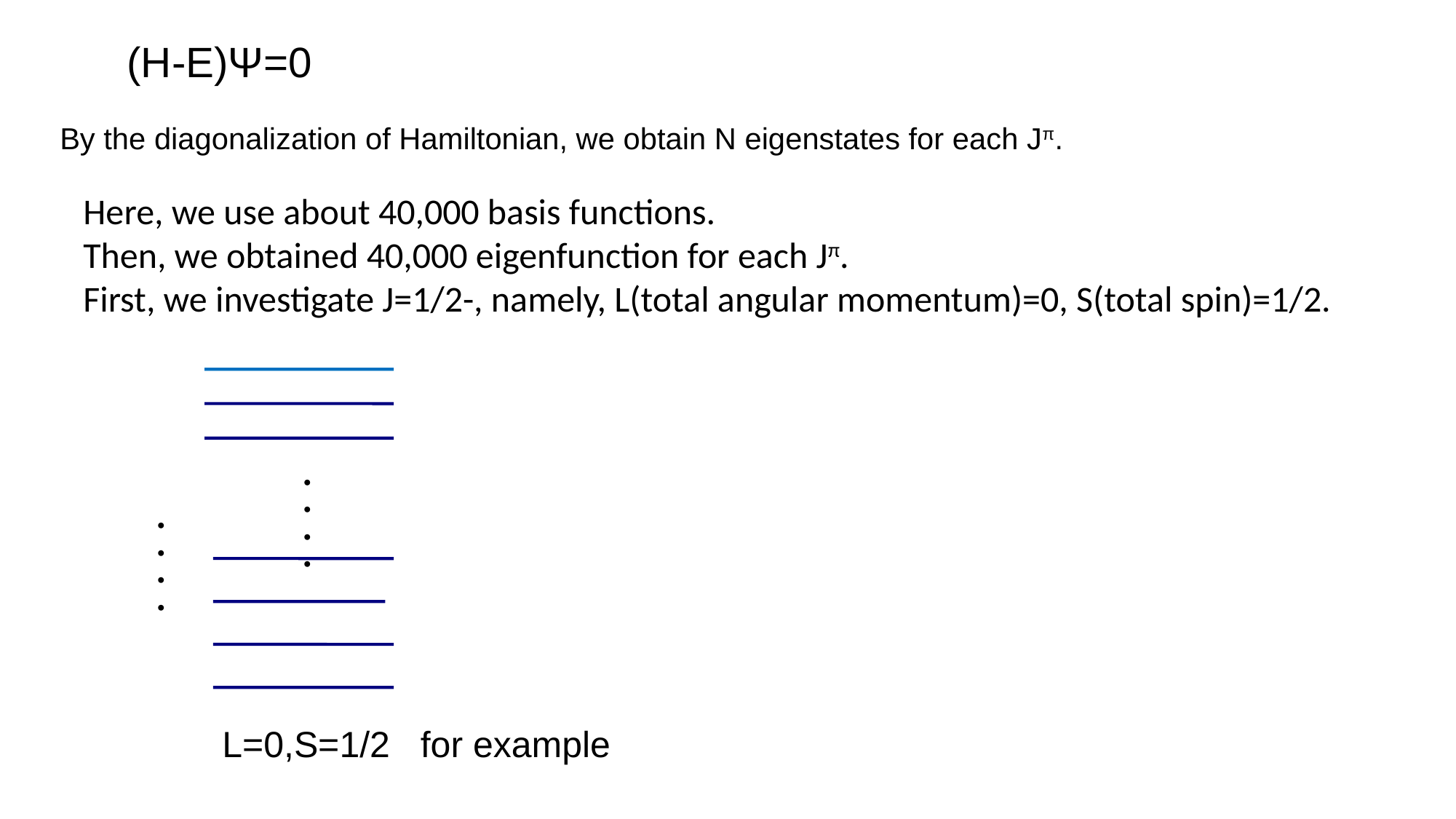

(H-E)Ψ=0
By the diagonalization of Hamiltonian, we obtain N eigenstates for each Jπ.
Here, we use about 40,000 basis functions.
Then, we obtained 40,000 eigenfunction for each Jπ.
First, we investigate J=1/2-, namely, L(total angular momentum)=0, S(total spin)=1/2.

・・・・
・・・・

L=0,S=1/2   for example